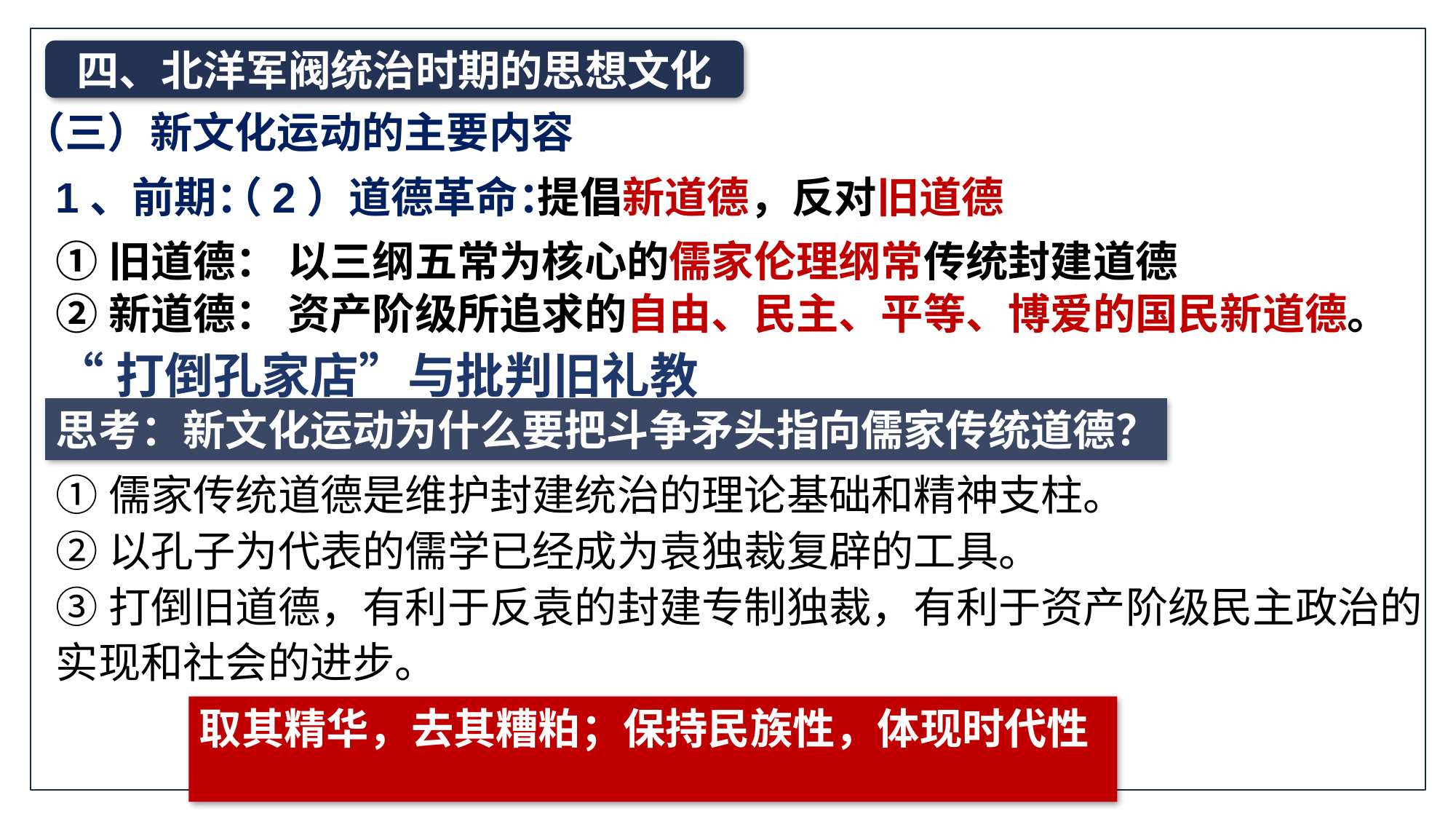

四、北洋军阀统治时期的思想文化
（三）新文化运动的主要内容
1、前期：
（2）道德革命：
提倡新道德，反对旧道德
①旧道德： 以三纲五常为核心的儒家伦理纲常传统封建道德
②新道德： 资产阶级所追求的自由、民主、平等、博爱的国民新道德。
“打倒孔家店”与批判旧礼教
思考：新文化运动为什么要把斗争矛头指向儒家传统道德？
①儒家传统道德是维护封建统治的理论基础和精神支柱。
②以孔子为代表的儒学已经成为袁独裁复辟的工具。
③打倒旧道德，有利于反袁的封建专制独裁，有利于资产阶级民主政治的实现和社会的进步。
取其精华，去其糟粕；保持民族性，体现时代性